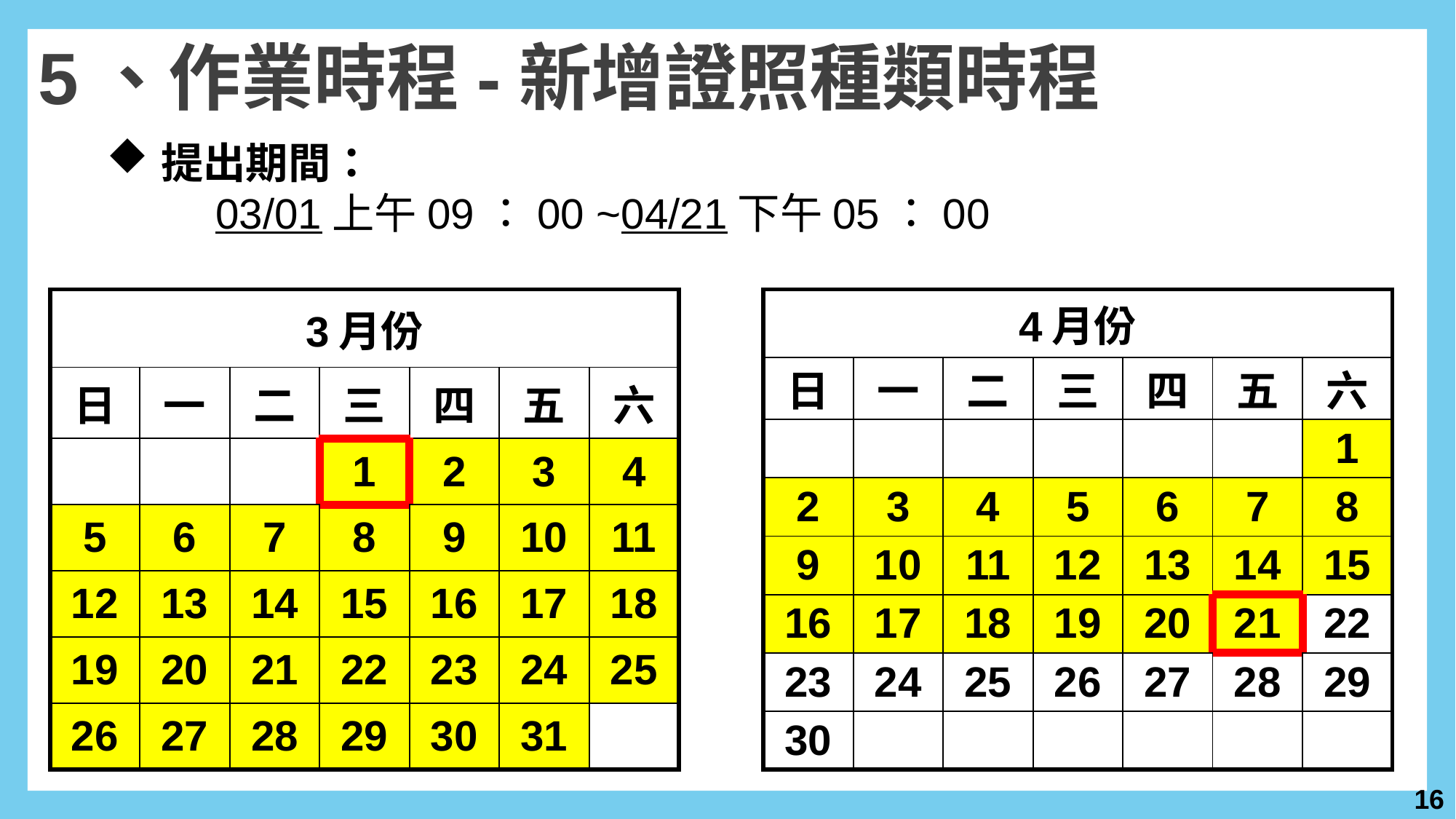

# 5、作業時程-新增證照種類時程
提出期間：
	03/01上午09：00 ~04/21下午05：00
| 3月份 |  |  |  |  |  |  |
| --- | --- | --- | --- | --- | --- | --- |
| 日 | 一 | 二 | 三 | 四 | 五 | 六 |
|  |  |  | 1 | 2 | 3 | 4 |
| 5 | 6 | 7 | 8 | 9 | 10 | 11 |
| 12 | 13 | 14 | 15 | 16 | 17 | 18 |
| 19 | 20 | 21 | 22 | 23 | 24 | 25 |
| 26 | 27 | 28 | 29 | 30 | 31 |  |
| 4月份 |  |  |  |  |  |  |
| --- | --- | --- | --- | --- | --- | --- |
| 日 | 一 | 二 | 三 | 四 | 五 | 六 |
|  |  |  |  |  |  | 1 |
| 2 | 3 | 4 | 5 | 6 | 7 | 8 |
| 9 | 10 | 11 | 12 | 13 | 14 | 15 |
| 16 | 17 | 18 | 19 | 20 | 21 | 22 |
| 23 | 24 | 25 | 26 | 27 | 28 | 29 |
| 30 |  |  |  |  |  |  |
16